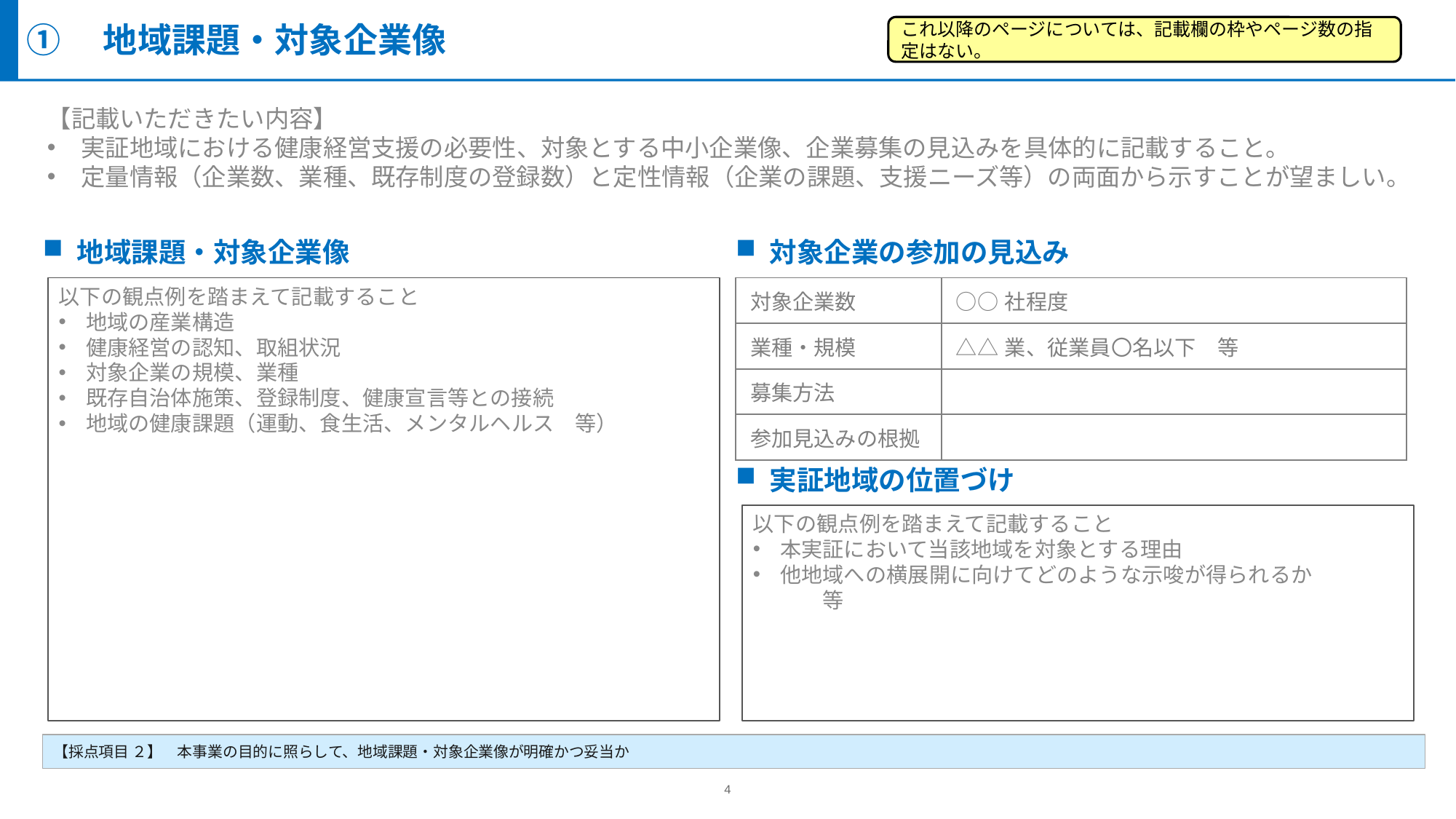

①　地域課題・対象企業像
これ以降のページについては、記載欄の枠やページ数の指定はない。

【記載いただきたい内容】
実証地域における健康経営支援の必要性、対象とする中小企業像、企業募集の見込みを具体的に記載すること。
定量情報（企業数、業種、既存制度の登録数）と定性情報（企業の課題、支援ニーズ等）の両面から示すことが望ましい。

地域課題・対象企業像
対象企業の参加の見込み
以下の観点例を踏まえて記載すること
地域の産業構造
健康経営の認知、取組状況
対象企業の規模、業種
既存自治体施策、登録制度、健康宣言等との接続
地域の健康課題（運動、食生活、メンタルヘルス　等）
| 対象企業数 | ○○社程度 |
| --- | --- |
| 業種・規模 | △△業、従業員〇名以下　等 |
| 募集方法 |  |
| 参加見込みの根拠 |  |
実証地域の位置づけ
以下の観点例を踏まえて記載すること
本実証において当該地域を対象とする理由
他地域への横展開に向けてどのような示唆が得られるか　　　　　　等
【採点項目 ２】　本事業の目的に照らして、地域課題・対象企業像が明確かつ妥当か